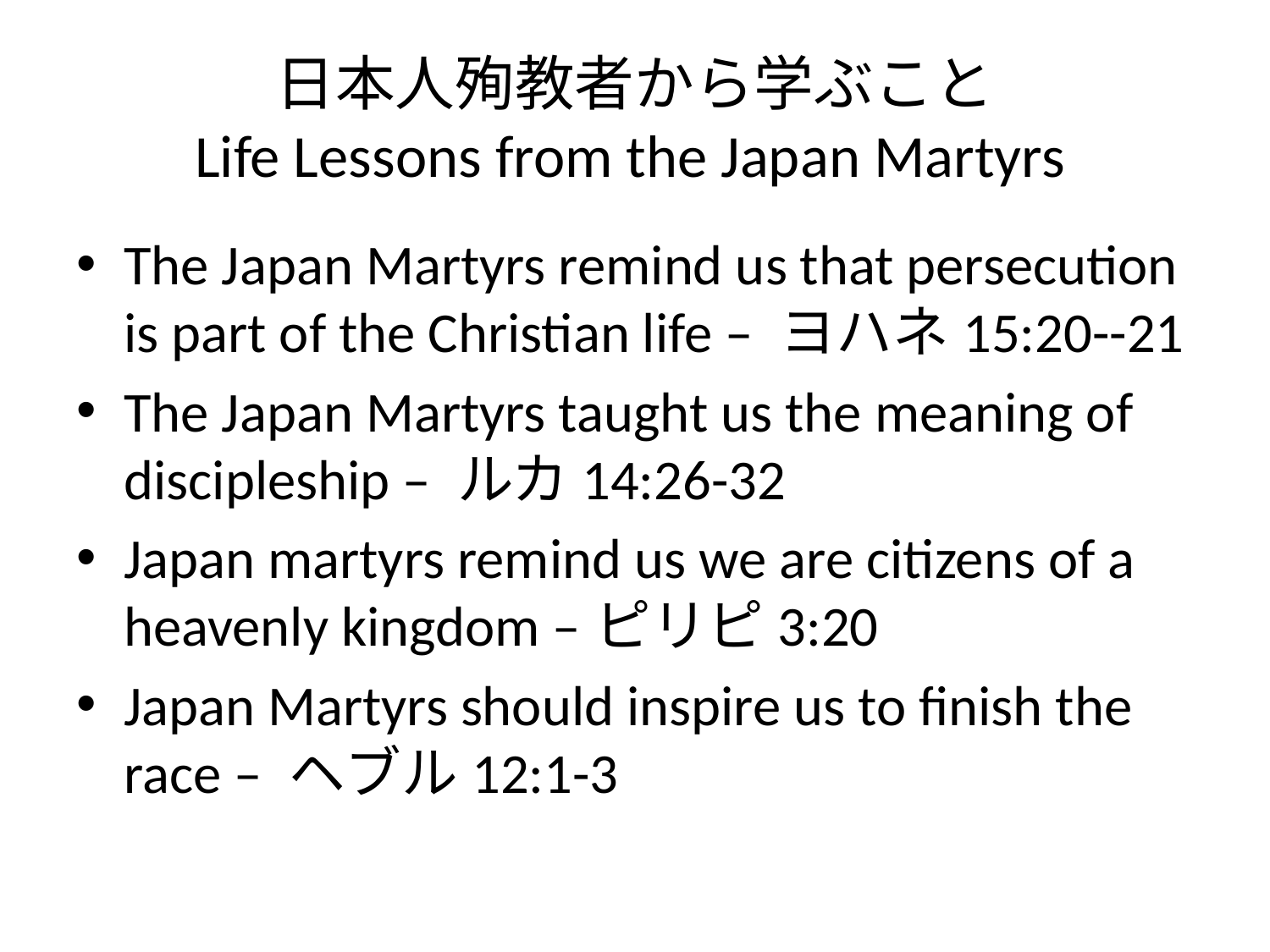

# 日本人殉教者から学ぶこと Life Lessons from the Japan Martyrs
The Japan Martyrs remind us that persecution is part of the Christian life – ヨハネ15:20--21
The Japan Martyrs taught us the meaning of discipleship – ルカ14:26-32
Japan martyrs remind us we are citizens of a heavenly kingdom –ピリピ3:20
Japan Martyrs should inspire us to finish the race – ヘブル12:1-3